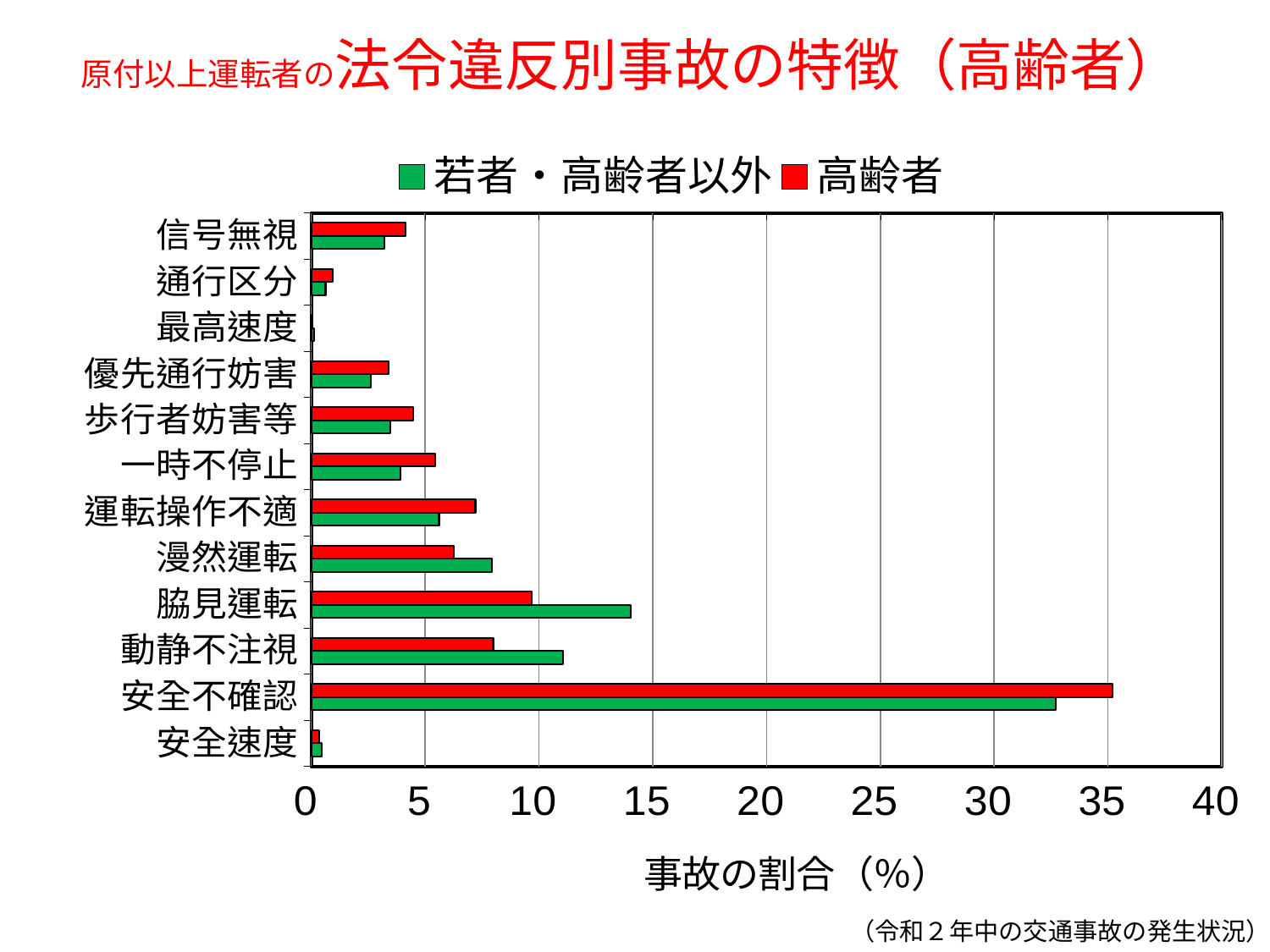

# 原付以上運転者の法令違反別事故の特徴（高齢者）

### Chart

| Category | 高齢者 | 若者・高齢者以外 |
|---|---|---|
| 信号無視 | 4.136774569845436 | 3.211459219046373 |
| 通行区分 | 0.9463400408282299 | 0.6208167091808926 |
| 最高速度 | 0.040828229804607756 | 0.11664159417446095 |
| 優先通行妨害 | 3.378536016331292 | 2.626071031460527 |
| 歩行者妨害等 | 4.483814523184602 | 3.4670896287090933 |
| 一時不停止 | 5.441819772528434 | 3.9194845967689194 |
| 運転操作不適 | 7.204724409448819 | 5.602611899622822 |
| 漫然運転 | 6.25984251968504 | 7.938714108182353 |
| 脇見運転 | 9.679206765820938 | 14.0346000392439 |
| 動静不注視 | 7.984835228929716 | 11.053153683476138 |
| 安全不確認 | 35.19101778944299 | 32.70325070311989 |
| 安全速度 | 0.32662583843686205 | 0.46057078073560515 |
（令和２年中の交通事故の発生状況）